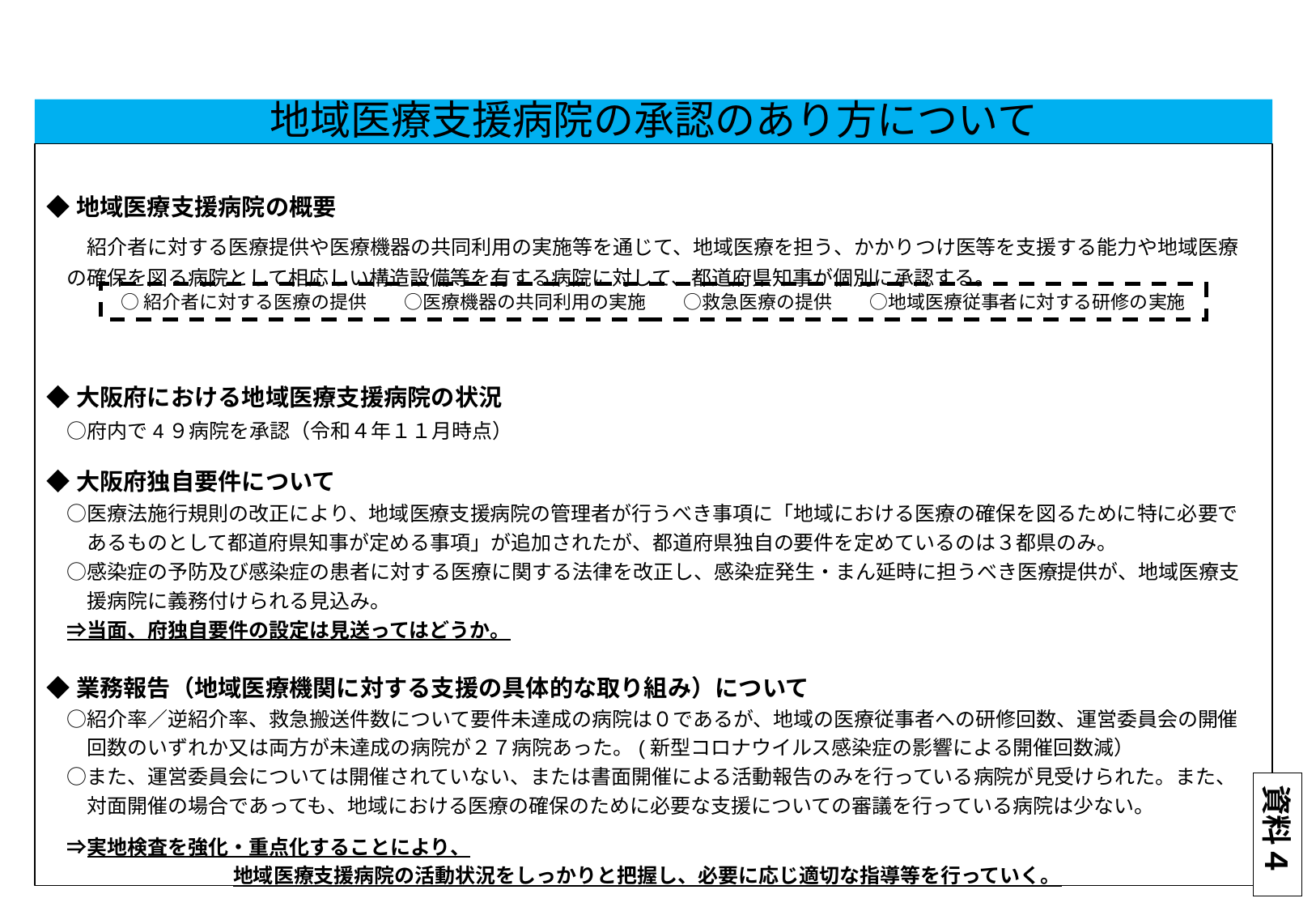

# 地域医療支援病院の承認のあり方について

◆地域医療支援病院の概要
　　紹介者に対する医療提供や医療機器の共同利用の実施等を通じて、地域医療を担う、かかりつけ医等を支援する能力や地域医療
　の確保を図る病院として相応しい構造設備等を有する病院に対して、都道府県知事が個別に承認する。

◆大阪府における地域医療支援病院の状況
　○府内で4９病院を承認（令和４年１１月時点）

◆大阪府独自要件について
　○医療法施行規則の改正により、地域医療支援病院の管理者が行うべき事項に「地域における医療の確保を図るために特に必要で
　　あるものとして都道府県知事が定める事項」が追加されたが、都道府県独自の要件を定めているのは３都県のみ。
　○感染症の予防及び感染症の患者に対する医療に関する法律を改正し、感染症発生・まん延時に担うべき医療提供が、地域医療支
　　援病院に義務付けられる見込み。
　⇒当面、府独自要件の設定は見送ってはどうか。

◆業務報告（地域医療機関に対する支援の具体的な取り組み）について
　○紹介率／逆紹介率、救急搬送件数について要件未達成の病院は０であるが、地域の医療従事者への研修回数、運営委員会の開催
　　回数のいずれか又は両方が未達成の病院が２７病院あった。(新型コロナウイルス感染症の影響による開催回数減）
　○また、運営委員会については開催されていない、または書面開催による活動報告のみを行っている病院が見受けられた。また、
　　対面開催の場合であっても、地域における医療の確保のために必要な支援についての審議を行っている病院は少ない。

　⇒実地検査を強化・重点化することにより、
                                       地域医療支援病院の活動状況をしっかりと把握し、必要に応じ適切な指導等を行っていく。

○紹介者に対する医療の提供　　○医療機器の共同利用の実施　　○救急医療の提供　　○地域医療従事者に対する研修の実施
資料４